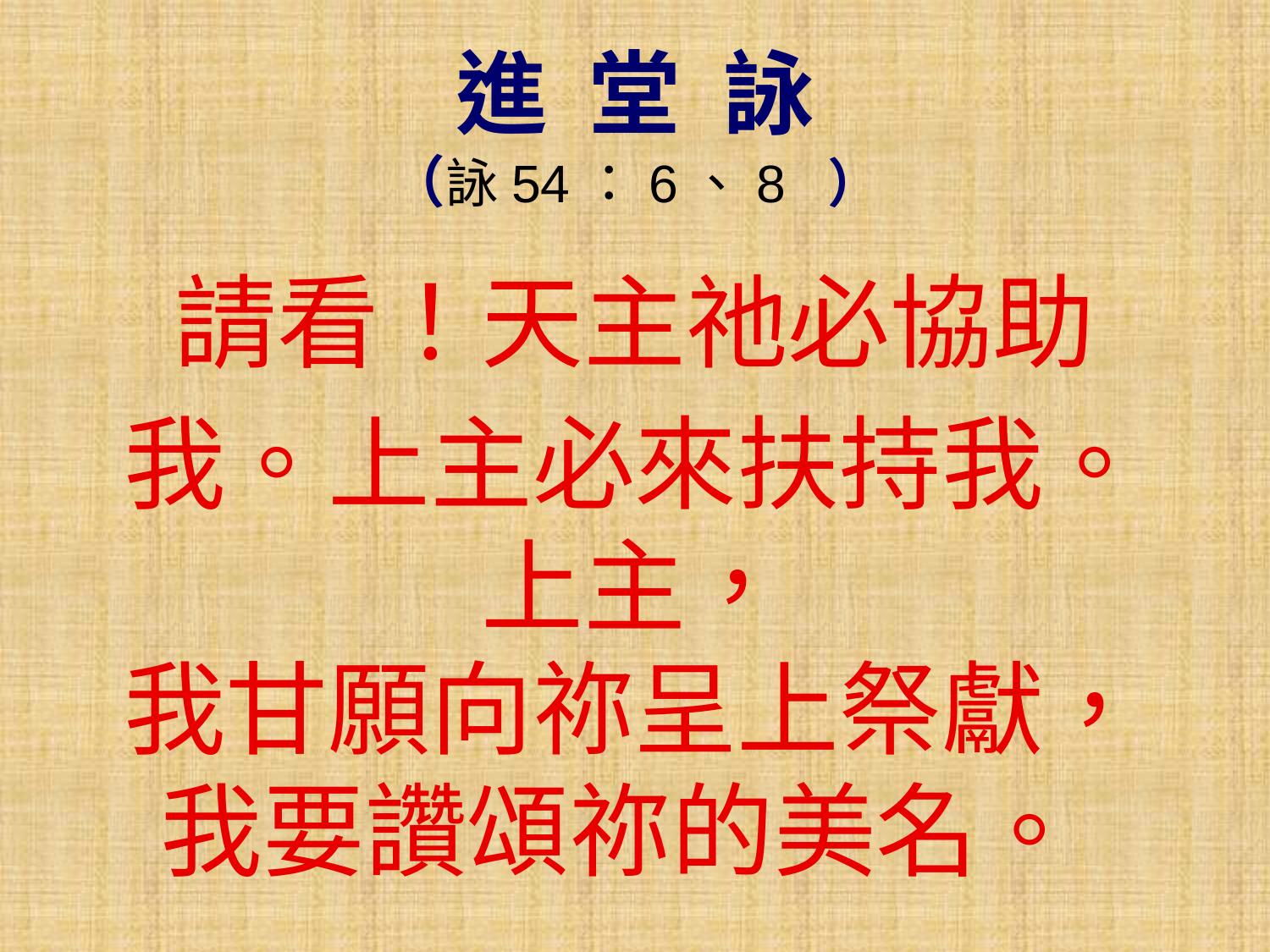

進  堂  詠
（詠54：6、8  ）

請看！天主祂必協助我。上主必來扶持我。
上主，
我甘願向祢呈上祭獻，我要讚頌祢的美名。